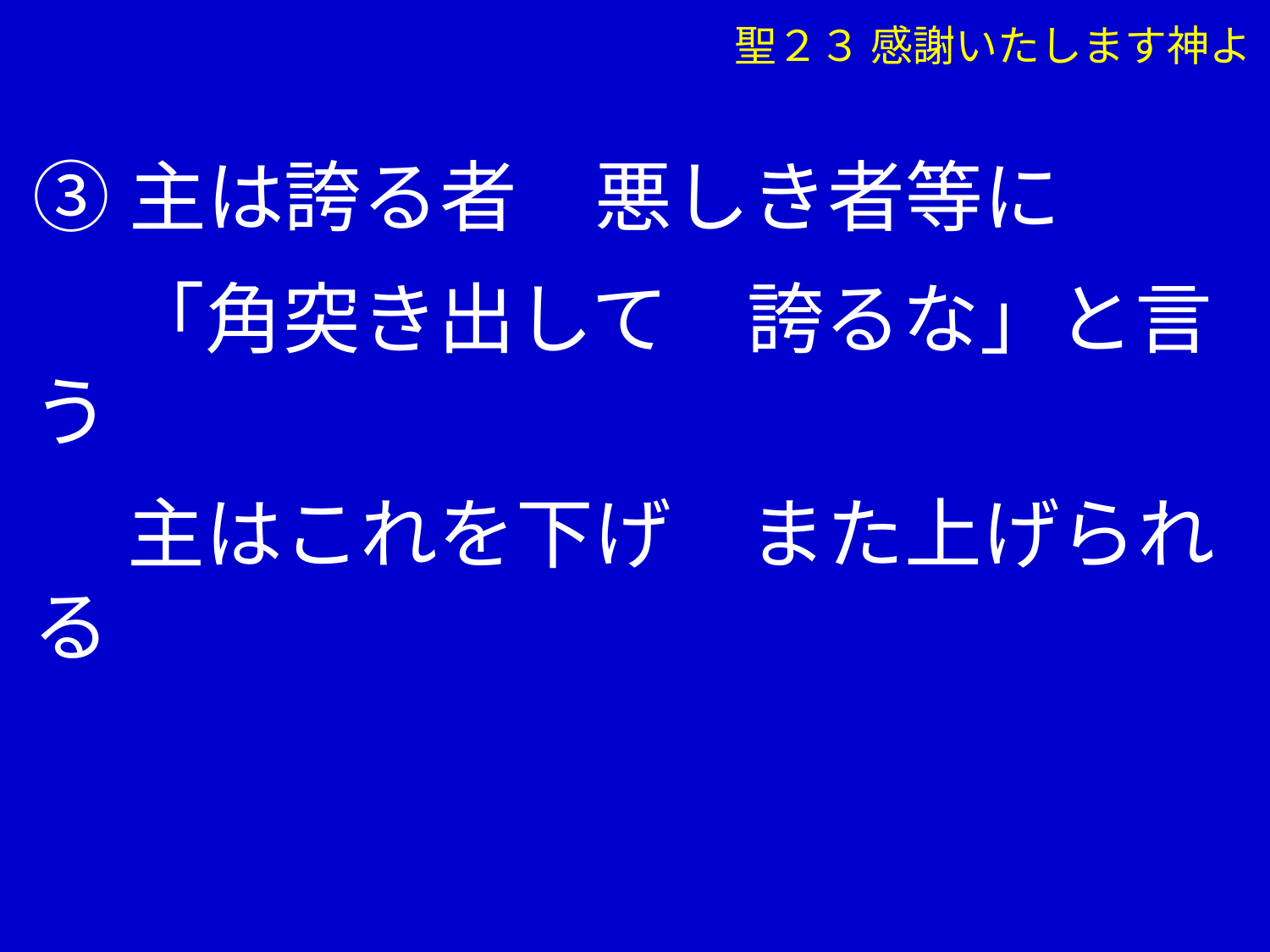

聖２３ 感謝いたします神よ
③主は誇る者　悪しき者等に
　 「角突き出して　誇るな」と言う
　 主はこれを下げ　また上げられる